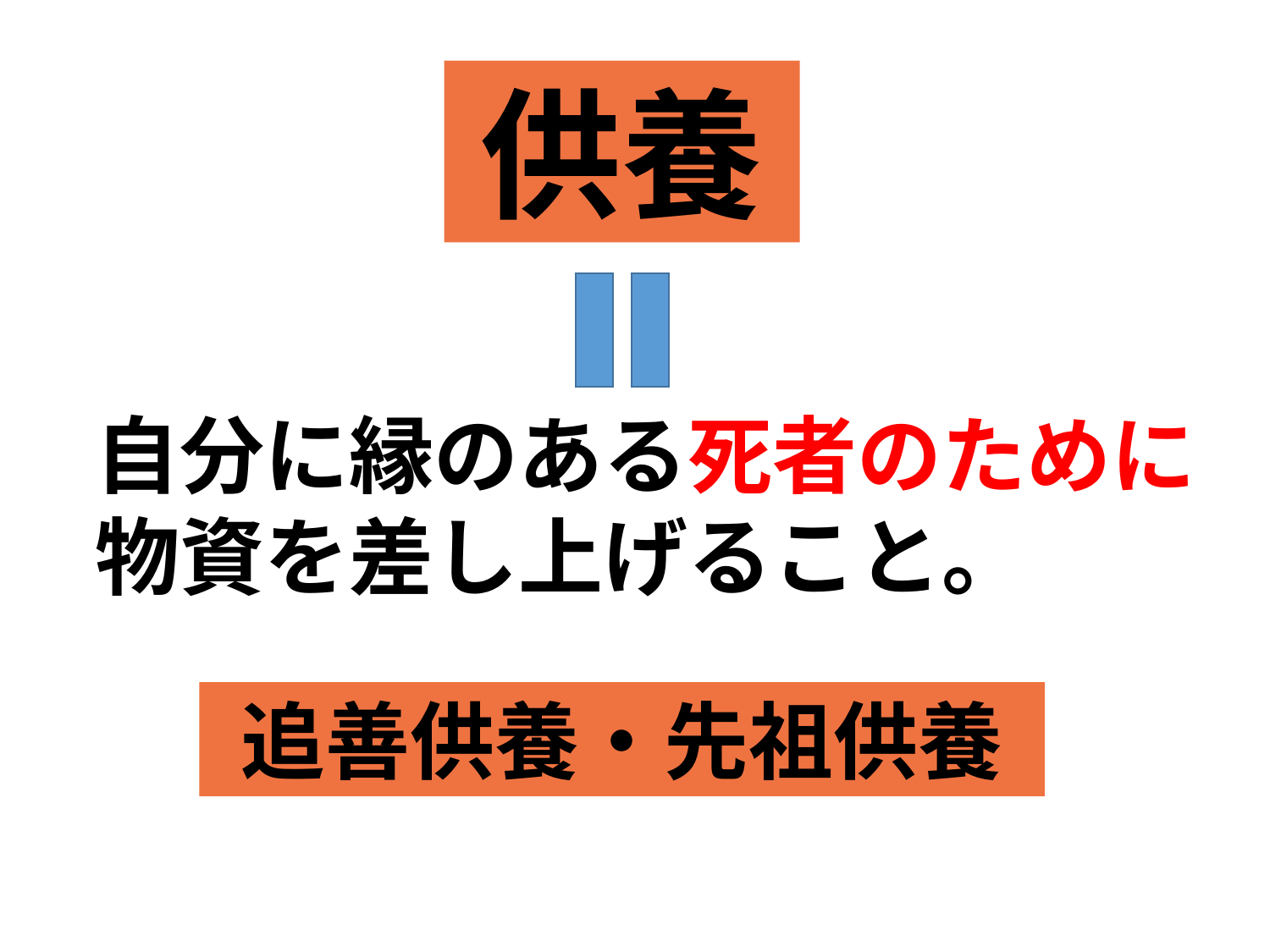

供養

自分に縁のある死者のために
物資を差し上げること。
追善供養・先祖供養